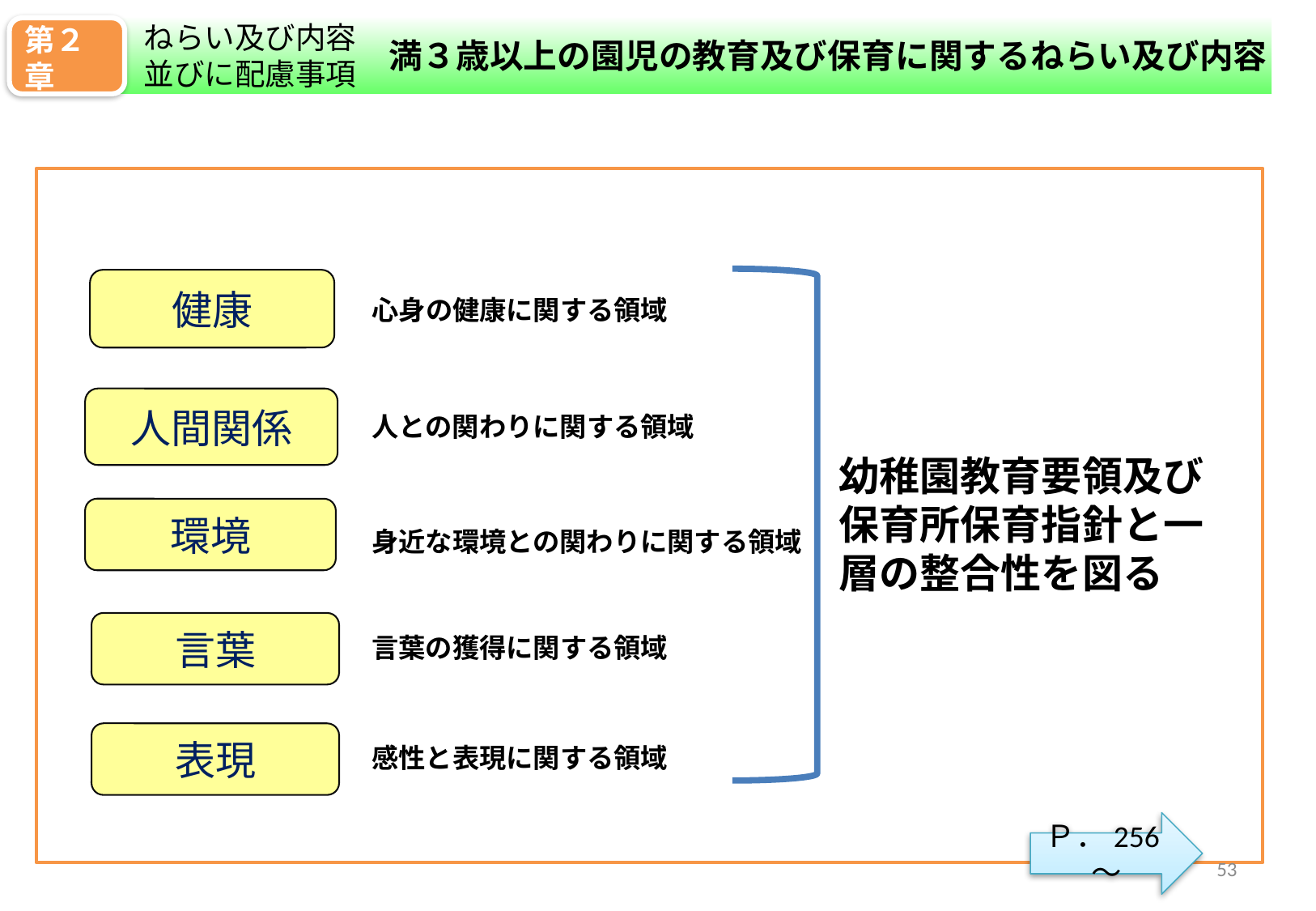

ねらい及び内容並びに配慮事項

第２章
満３歳以上の園児の教育及び保育に関するねらい及び内容

健康
心身の健康に関する領域
人間関係
人との関わりに関する領域
幼稚園教育要領及び保育所保育指針と一層の整合性を図る
環境
身近な環境との関わりに関する領域
言葉
言葉の獲得に関する領域
表現
感性と表現に関する領域
Ｐ．256～
53